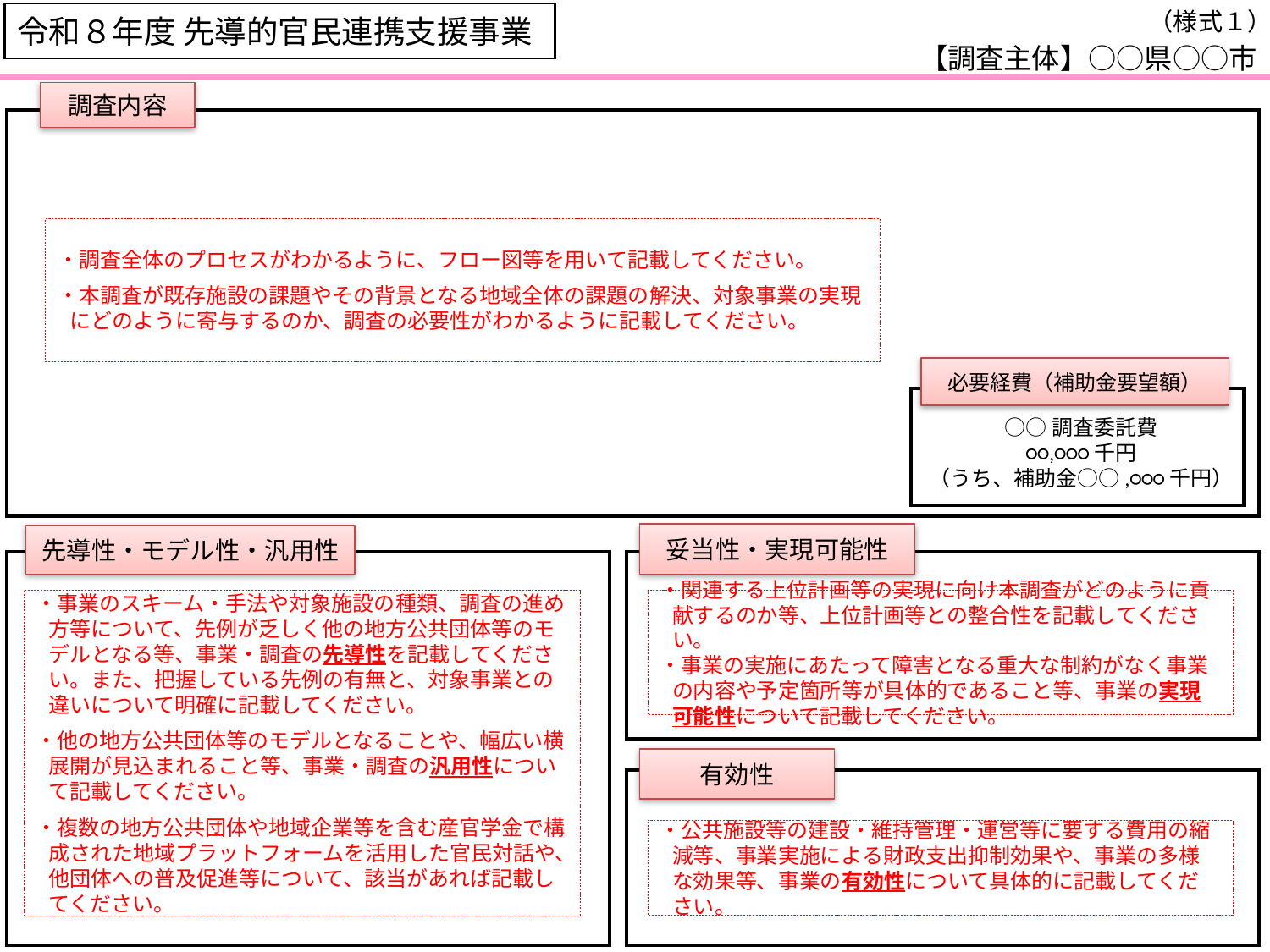

（様式１）
令和８年度 先導的官民連携支援事業
【調査主体】○○県○○市

調査内容

・調査全体のプロセスがわかるように、フロー図等を用いて記載してください。
・本調査が既存施設の課題やその背景となる地域全体の課題の解決、対象事業の実現にどのように寄与するのか、調査の必要性がわかるように記載してください。
必要経費（補助金要望額）

○○調査委託費
○○,○○○千円
（うち、補助金○○,○○○千円）
妥当性・実現可能性

・関連する上位計画等の実現に向け本調査がどのように貢献するのか等、上位計画等との整合性を記載してください。
・事業の実施にあたって障害となる重大な制約がなく事業の内容や予定箇所等が具体的であること等、事業の実現可能性について記載してください。
先導性・モデル性・汎用性

・事業のスキーム・手法や対象施設の種類、調査の進め方等について、先例が乏しく他の地方公共団体等のモデルとなる等、事業・調査の先導性を記載してください。また、把握している先例の有無と、対象事業との違いについて明確に記載してください。
・他の地方公共団体等のモデルとなることや、幅広い横展開が見込まれること等、事業・調査の汎用性について記載してください。
・複数の地方公共団体や地域企業等を含む産官学金で構成された地域プラットフォームを活用した官民対話や、他団体への普及促進等について、該当があれば記載してください。
有効性

・公共施設等の建設・維持管理・運営等に要する費用の縮減等、事業実施による財政支出抑制効果や、事業の多様な効果等、事業の有効性について具体的に記載してください。